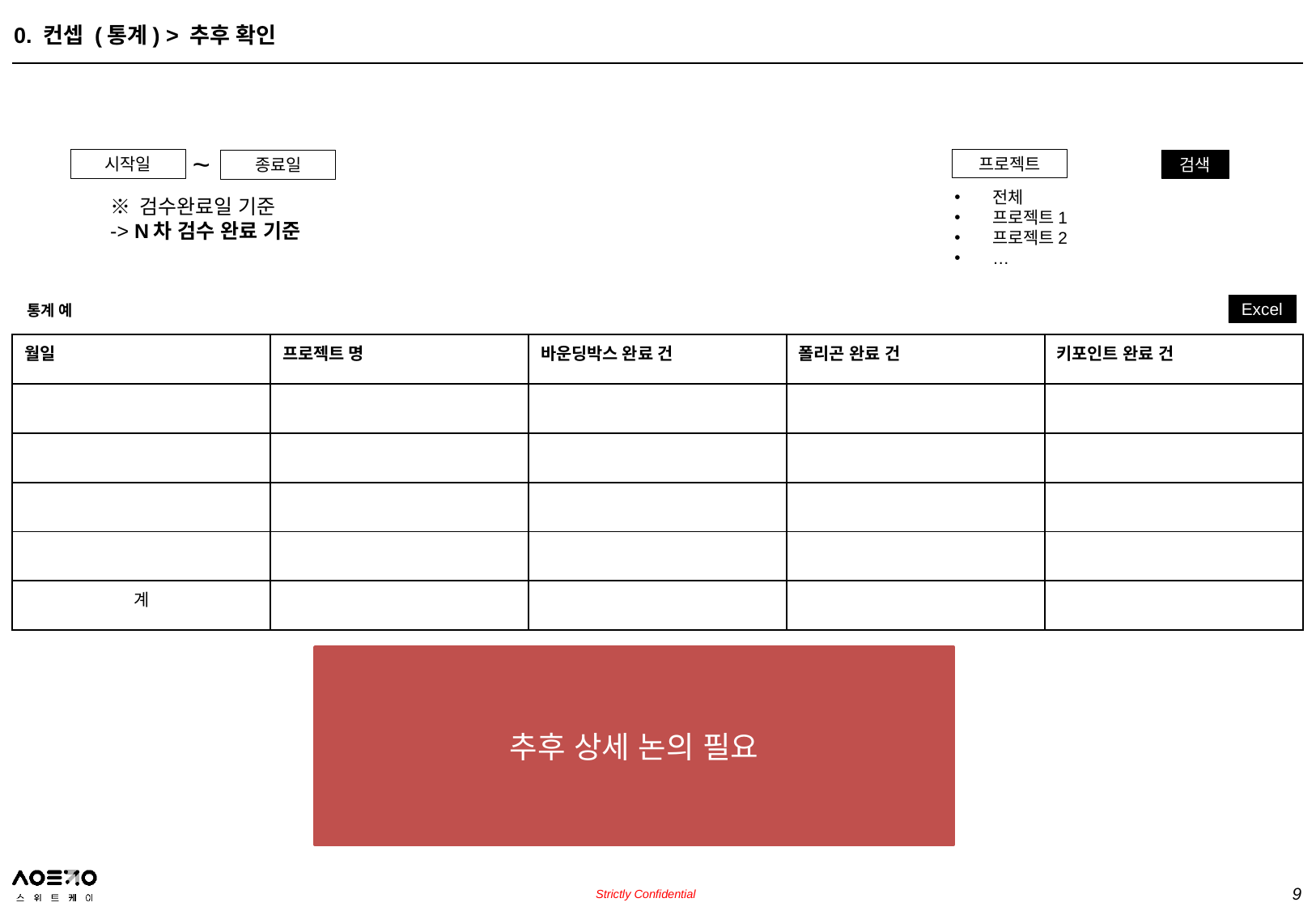

0. 컨셉 (통계) > 추후 확인
~
프로젝트
시작일
종료일
검색
전체
프로젝트1
프로젝트2
…
※ 검수완료일 기준
-> N차 검수 완료 기준
통계 예
Excel
| 월일 | 프로젝트 명 | 바운딩박스 완료 건 | 폴리곤 완료 건 | 키포인트 완료 건 |
| --- | --- | --- | --- | --- |
|  |  |  |  |  |
|  |  |  |  |  |
|  |  |  |  |  |
|  |  |  |  |  |
| 계 |  |  |  |  |
추후 상세 논의 필요